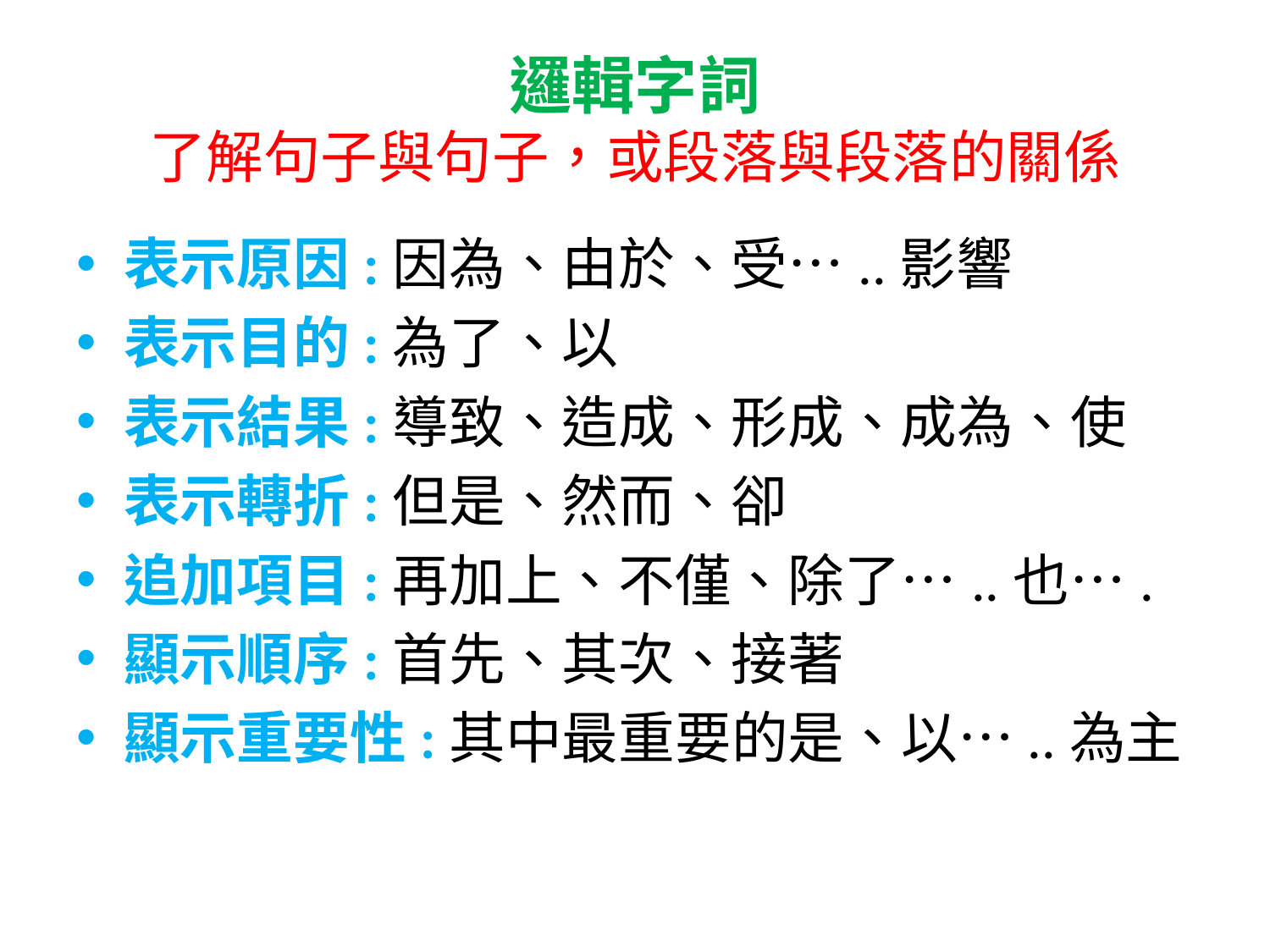

# 邏輯字詞 了解句子與句子，或段落與段落的關係
表示原因:因為、由於、受…..影響
表示目的:為了、以
表示結果:導致、造成、形成、成為、使
表示轉折:但是、然而、卻
追加項目:再加上、不僅、除了…..也….
顯示順序:首先、其次、接著
顯示重要性:其中最重要的是、以…..為主